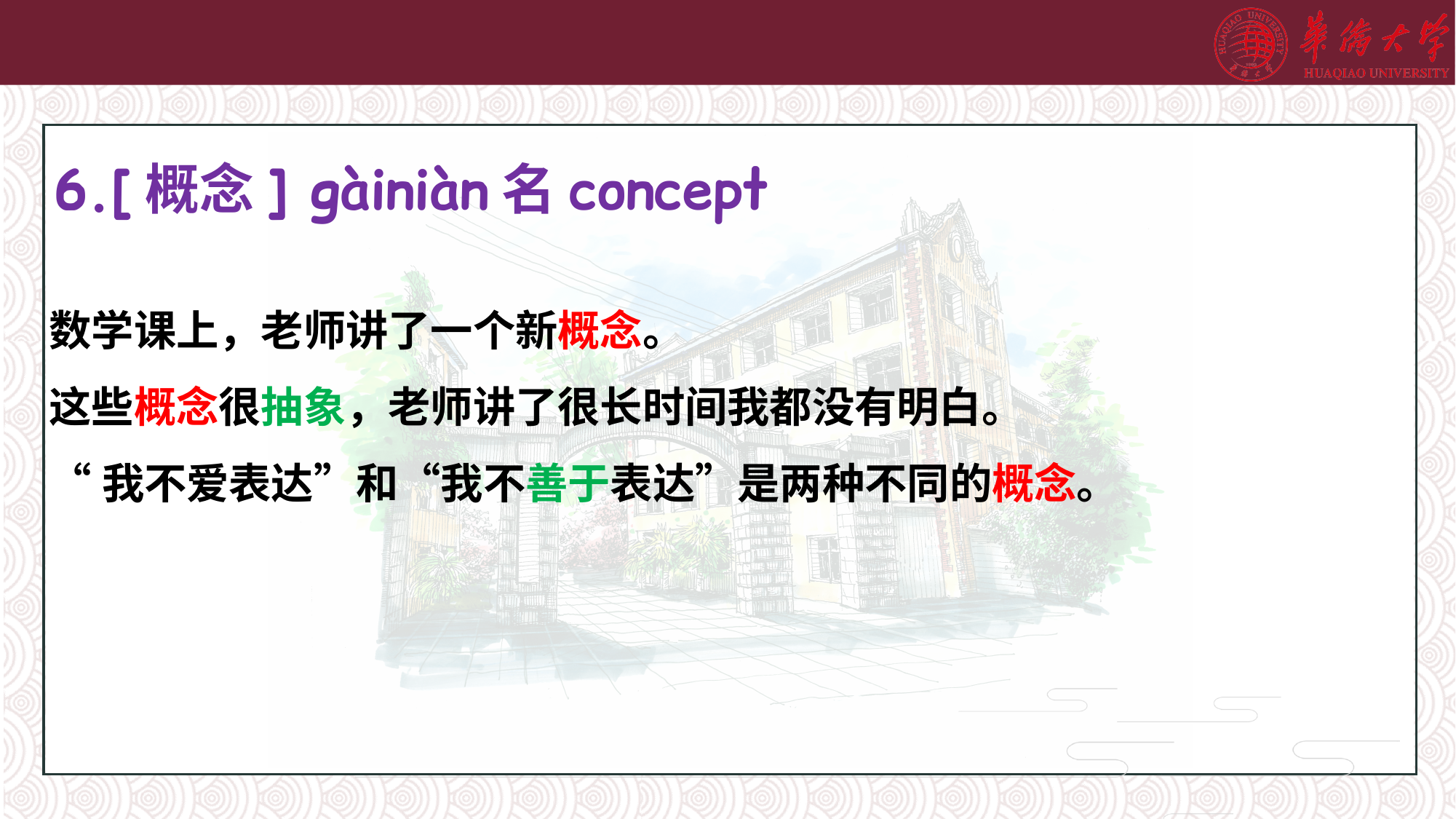

# 6.[概念] gàiniàn名concept
数学课上，老师讲了一个新概念。
这些概念很抽象，老师讲了很长时间我都没有明白。
“我不爱表达”和“我不善于表达”是两种不同的概念。